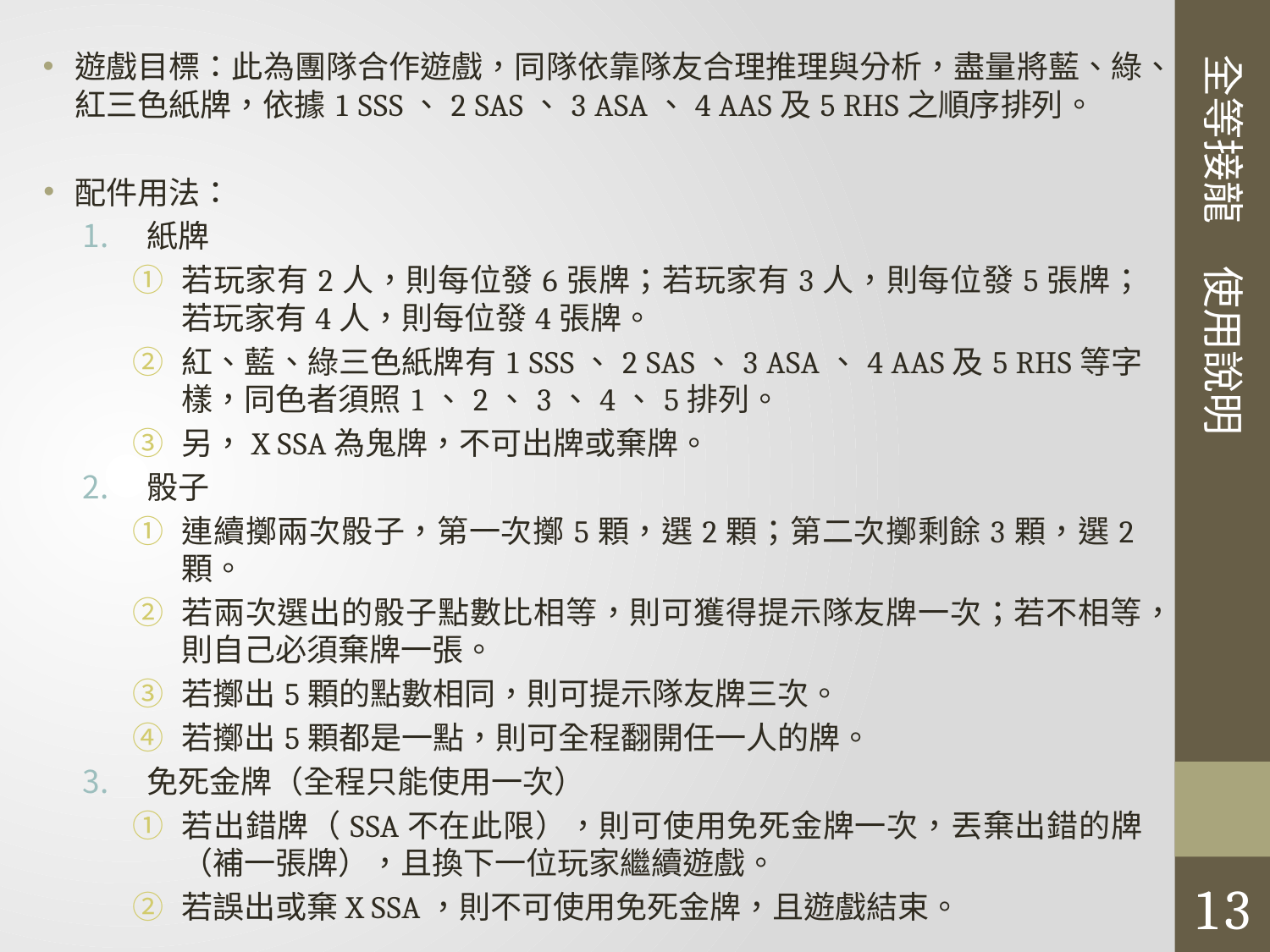

全等接龍　使用說明
遊戲目標：此為團隊合作遊戲，同隊依靠隊友合理推理與分析，盡量將藍、綠、紅三色紙牌，依據1 SSS、2 SAS、3 ASA、4 AAS及5 RHS之順序排列。

配件用法：
紙牌
若玩家有2人，則每位發6張牌；若玩家有3人，則每位發5張牌；若玩家有4人，則每位發4張牌。
紅、藍、綠三色紙牌有1 SSS、2 SAS、3 ASA、4 AAS及5 RHS等字樣，同色者須照1、2、3、4、5排列。
另，X SSA為鬼牌，不可出牌或棄牌。
骰子
連續擲兩次骰子，第一次擲5顆，選2顆；第二次擲剩餘3顆，選2顆。
若兩次選出的骰子點數比相等，則可獲得提示隊友牌一次；若不相等，則自己必須棄牌一張。
若擲出5顆的點數相同，則可提示隊友牌三次。
若擲出5顆都是一點，則可全程翻開任一人的牌。
免死金牌（全程只能使用一次）
若出錯牌（SSA不在此限），則可使用免死金牌一次，丟棄出錯的牌（補一張牌），且換下一位玩家繼續遊戲。
若誤出或棄X SSA，則不可使用免死金牌，且遊戲結束。
13